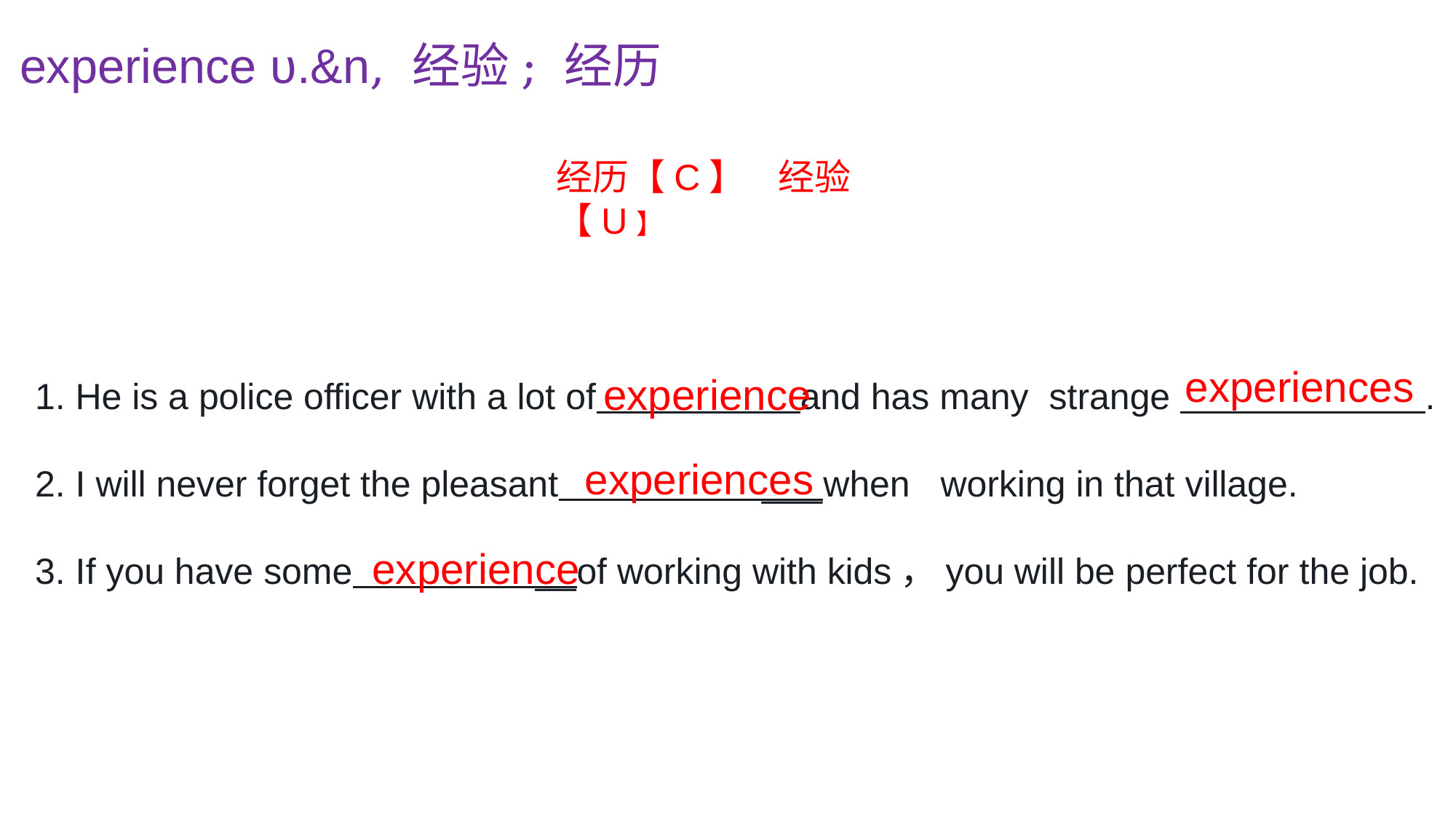

experience υ.&n, 经验; 经历
经历【C】    经验【U】
experiences
experience
1. He is a police officer with a lot of                    and has many  strange                         .
2. I will never forget the pleasant                    ___when   working in that village.
3. If you have some                  __of working with kids，you will be perfect for the job.
experiences
experience